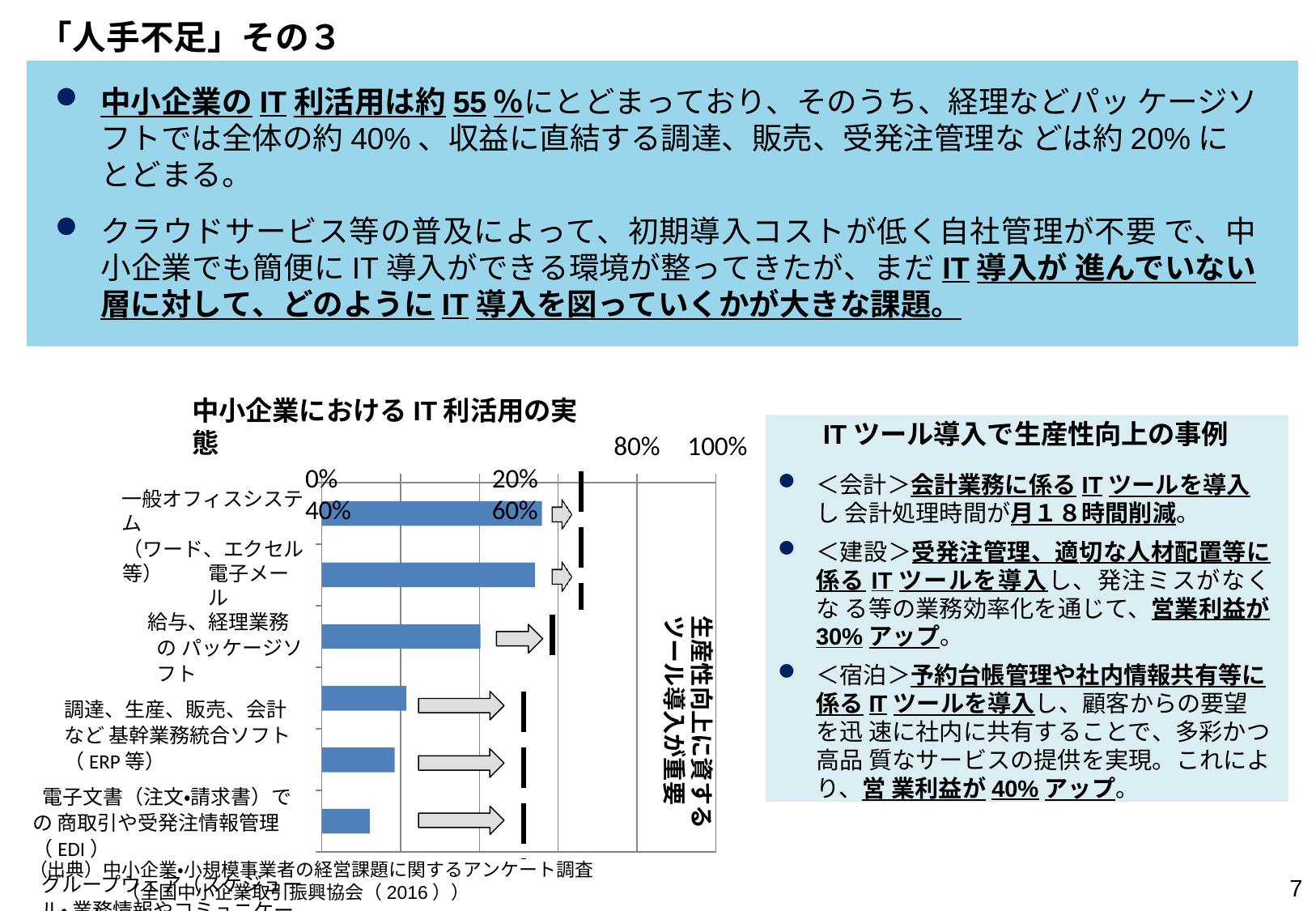

# 「人手不足」その３

中小企業のIT利活用は約55％にとどまっており、そのうち、経理などパッ ケージソフトでは全体の約40%、収益に直結する調達、販売、受発注管理な どは約20%にとどまる。
クラウドサービス等の普及によって、初期導入コストが低く自社管理が不要 で、中小企業でも簡便にIT導入ができる環境が整ってきたが、まだIT導入が 進んでいない層に対して、どのようにIT導入を図っていくかが大きな課題。
中小企業におけるIT利活用の実態
0%	20%	40%	60%
ITツール導入で生産性向上の事例
＜会計＞会計業務に係るITツールを導入し 会計処理時間が月１８時間削減。
＜建設＞受発注管理、適切な人材配置等に 係るITツールを導入し、発注ミスがなくな る等の業務効率化を通じて、営業利益が
30%アップ。
＜宿泊＞予約台帳管理や社内情報共有等に 係るITツールを導入し、顧客からの要望を迅 速に社内に共有することで、多彩かつ高品 質なサービスの提供を実現。これにより、営 業利益が40%アップ。
80%	100%
、

一般オフィスシステム
（ワード、エクセル等）

電子メール

給与、経理業務の パッケージソフト
調達、生産、販売、会計など 基幹業務統合ソフト（ERP等）
電子文書（注文・請求書）での 商取引や受発注情報管理（EDI）
グループウェア（スケジュール・ 業務情報やコミュニケーション）

生産性向上に資する
ツール導入が重要

（出典）中小企業・小規模事業者の経営課題に関するアンケート調査
（全国中小企業取引振興協会（2016））
7